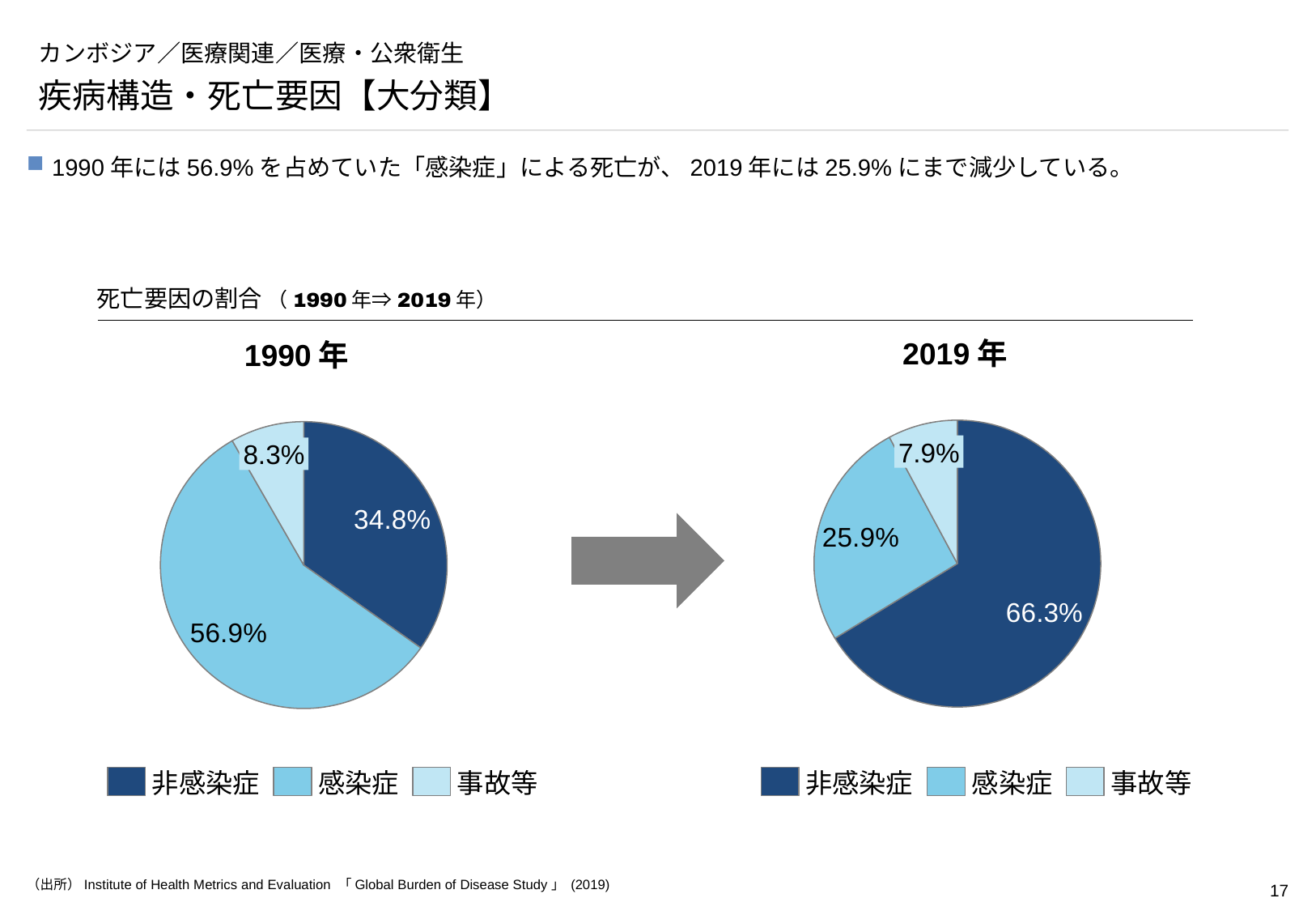

# カンボジア／医療関連／医療・公衆衛生
疾病構造・死亡要因【大分類】
1990年には56.9%を占めていた「感染症」による死亡が、2019年には25.9%にまで減少している。
死亡要因の割合 （1990年⇒2019年）
2019年
1990年

### Chart

| Category |  |
|---|---|

### Chart

| Category |  |
|---|---|
7.9%
8.3%

非感染症
感染症
事故等
非感染症
感染症
事故等

（出所）Institute of Health Metrics and Evaluation 「Global Burden of Disease Study」 (2019)